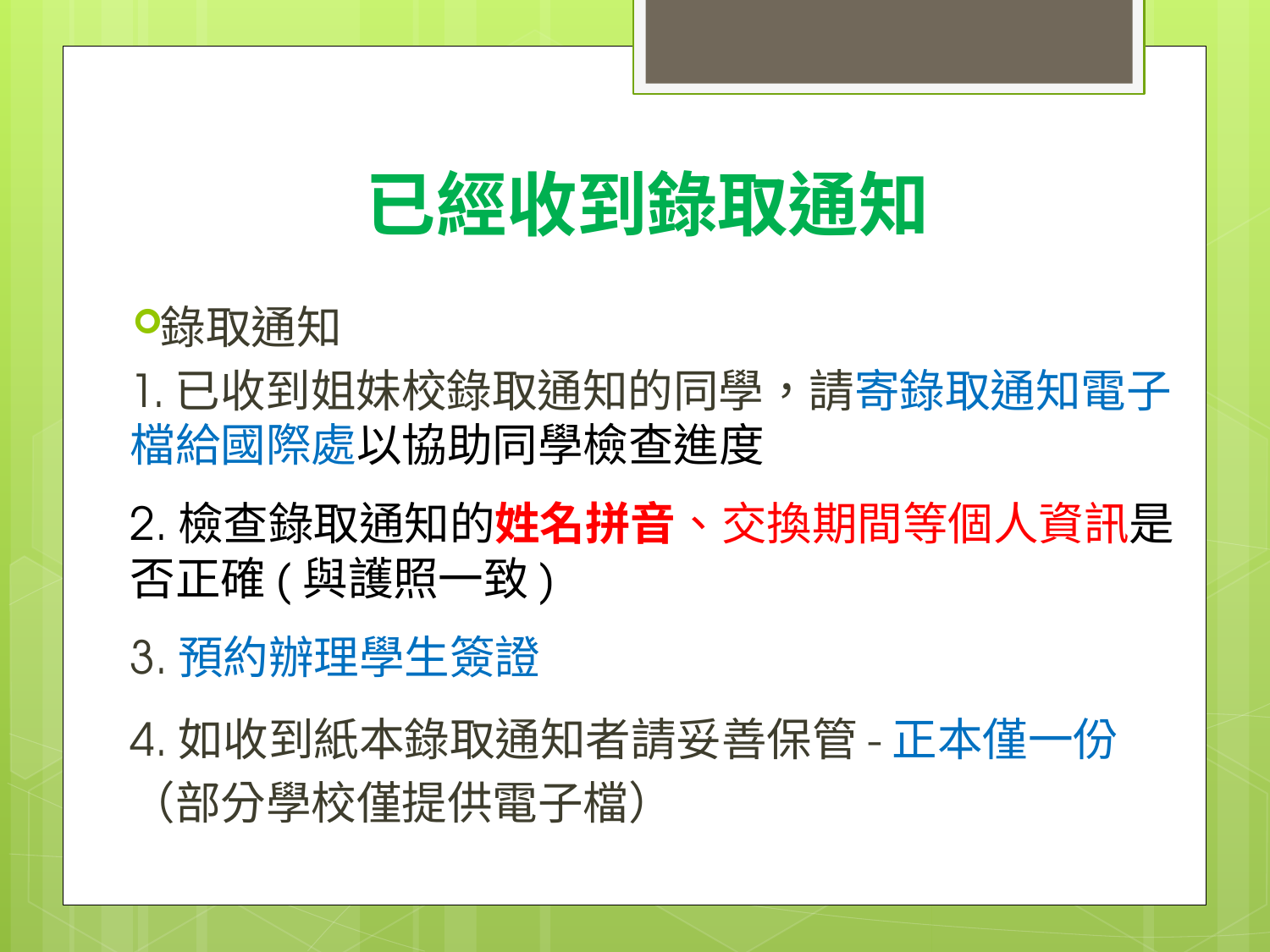

# 已經收到錄取通知

錄取通知
1.已收到姐妹校錄取通知的同學，請寄錄取通知電子檔給國際處以協助同學檢查進度

2.檢查錄取通知的姓名拼音、交換期間等個人資訊是否正確(與護照一致)

3.預約辦理學生簽證

4.如收到紙本錄取通知者請妥善保管-正本僅一份
（部分學校僅提供電子檔）